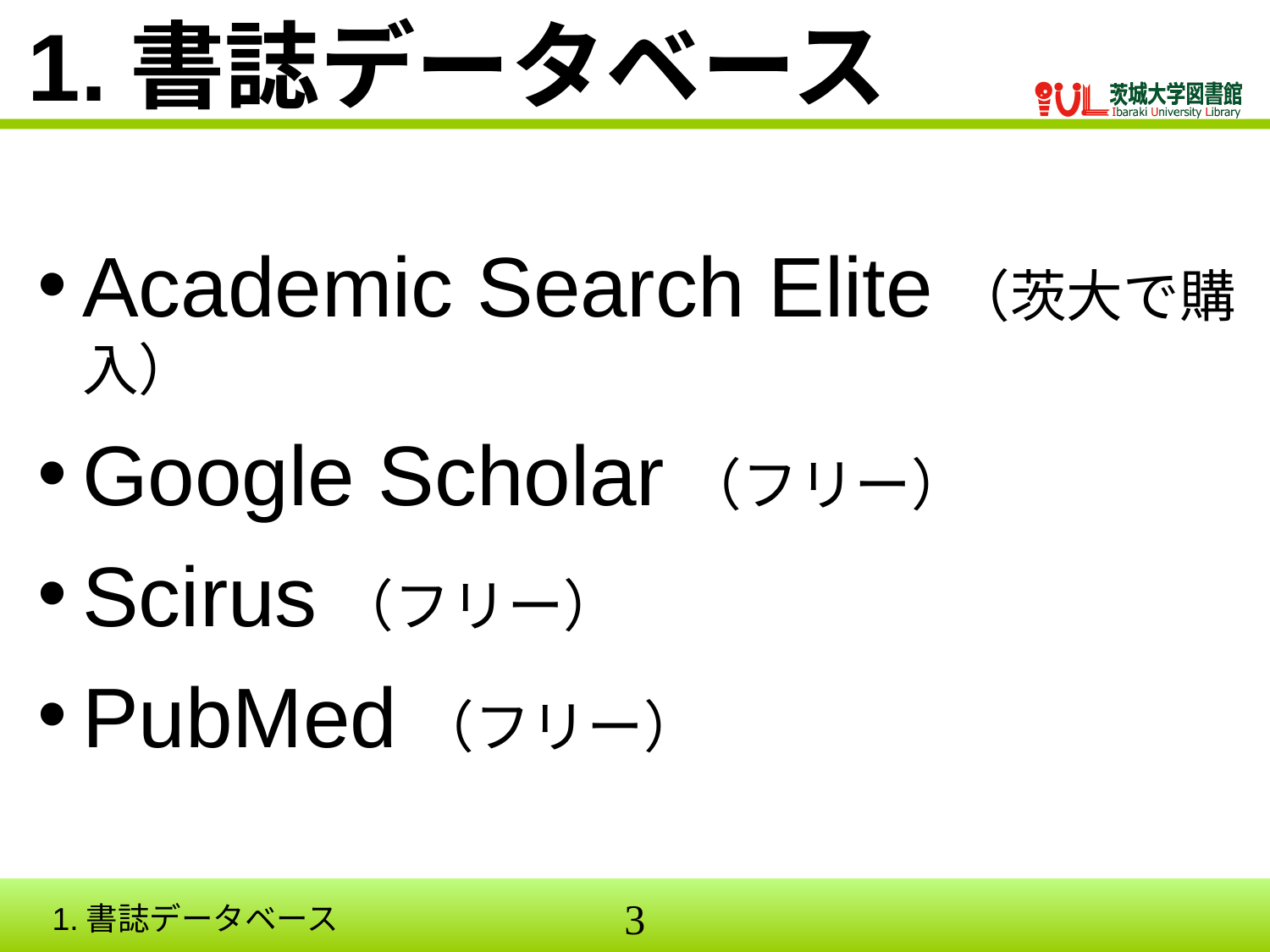

1.書誌データベース
Academic Search Elite（茨大で購入）
Google Scholar（フリー）
Scirus（フリー）
PubMed（フリー）
1.書誌データベース